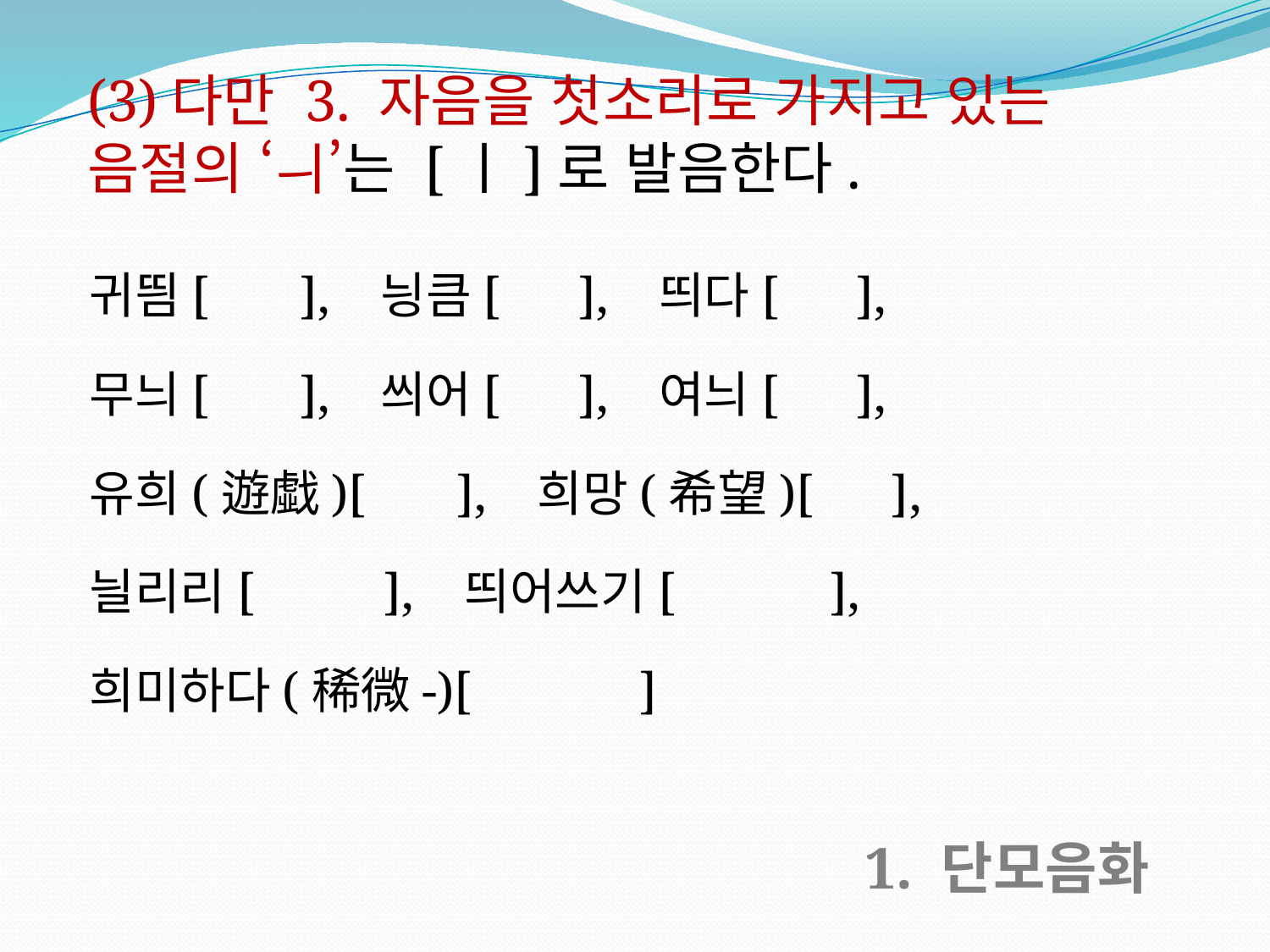

(3)다만 3. 자음을 첫소리로 가지고 있는 음절의 ‘ㅢ’는 [ㅣ]로 발음한다.

귀띔[       ],   닁큼[      ],   띄다[      ],
무늬[       ],   씌어[      ],   여늬[      ],
유희(遊戱)[       ],   희망(希望)[      ],
늴리리[          ],   띄어쓰기[            ],
희미하다(稀微-)[             ]
1. 단모음화